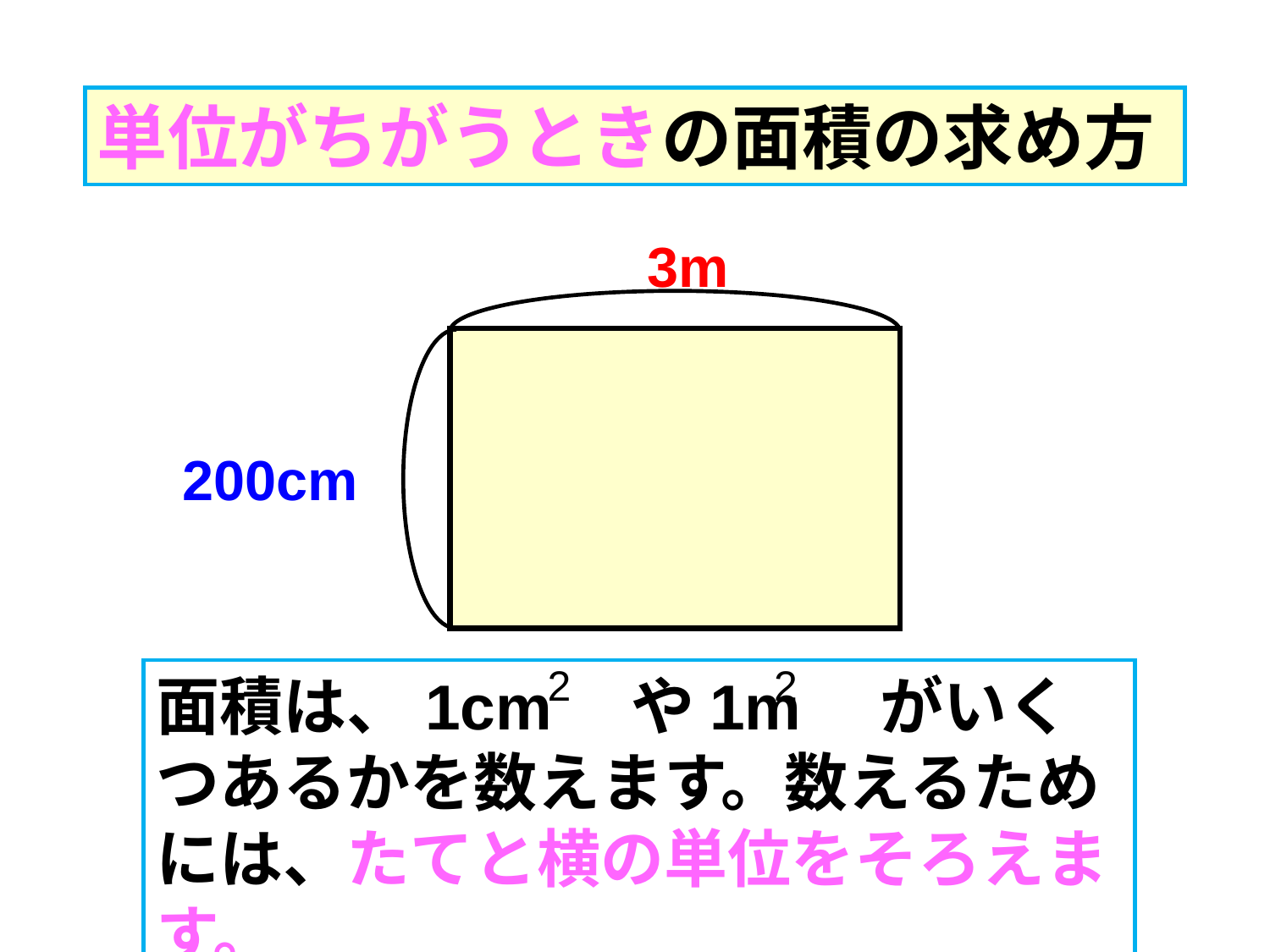

単位がちがうときの面積の求め方
3m

200cm
2
2
面積は、1cm　や1m　がいくつあるかを数えます。数えるためには、たてと横の単位をそろえます。